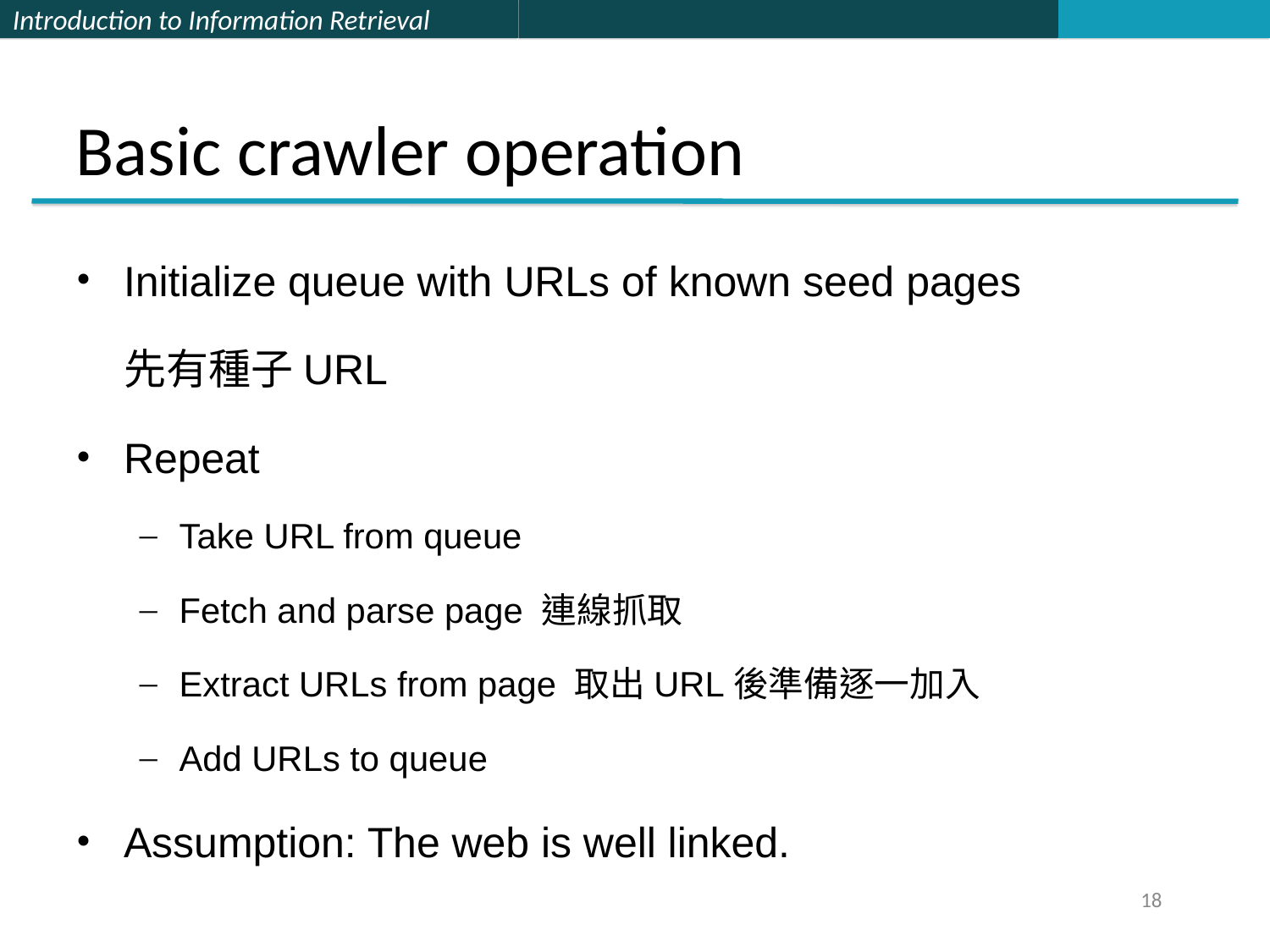

# Basic crawler operation
Initialize queue with URLs of known seed pages
	先有種子URL
Repeat
Take URL from queue
Fetch and parse page 連線抓取
Extract URLs from page 取出URL後準備逐一加入
Add URLs to queue
Assumption: The web is well linked.

18